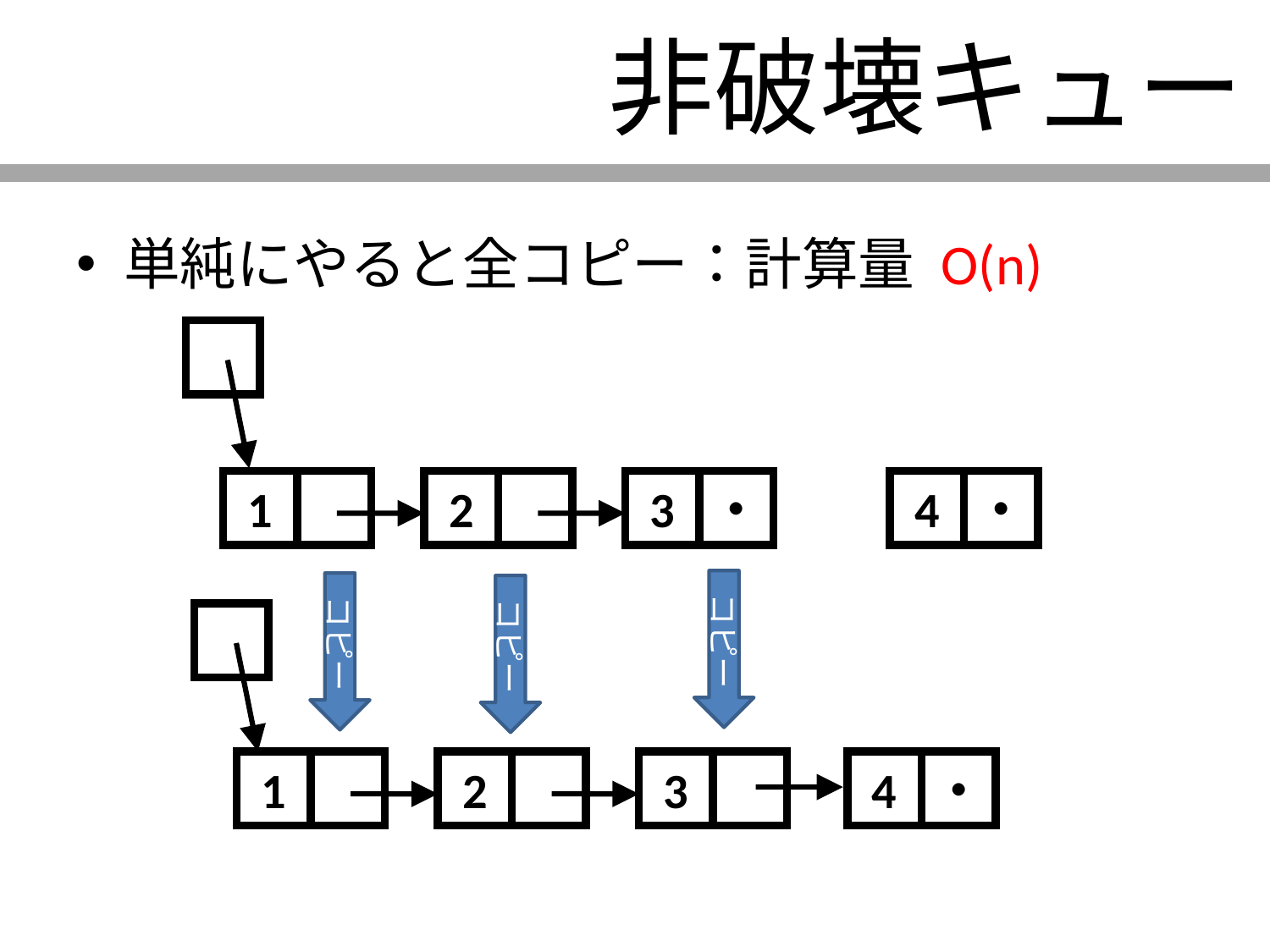

# 非破壊キュー
単純にやると全コピー：計算量 O(n)

1

2

3
・
4
・

コピー
コピー
コピー

1

2

3

4
・